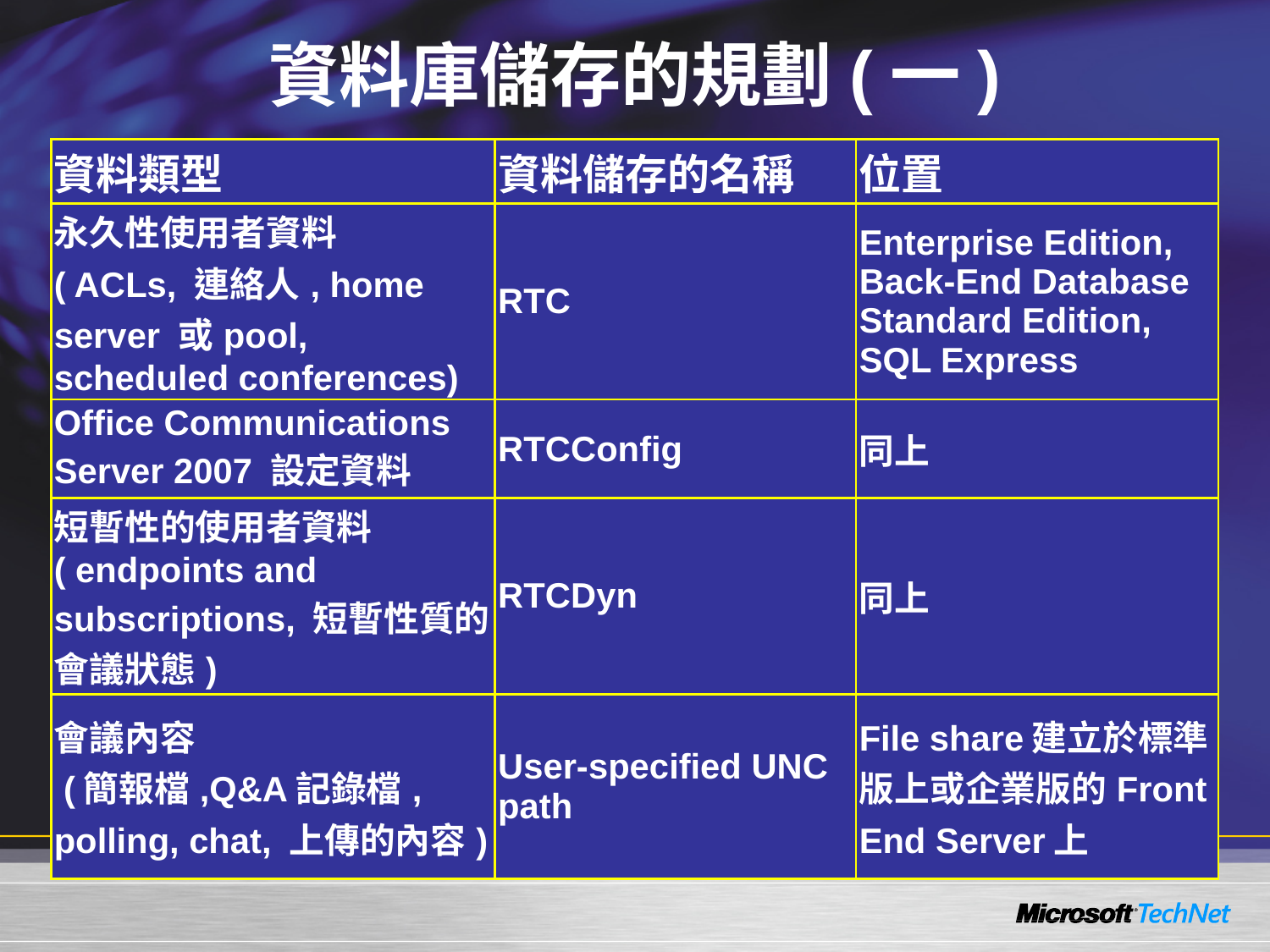

# 資料庫儲存的規劃(一)
| 資料類型 | 資料儲存的名稱 | 位置 |
| --- | --- | --- |
| 永久性使用者資料 ( ACLs, 連絡人, home server 或pool, scheduled conferences) | RTC | Enterprise Edition, Back-End Database Standard Edition, SQL Express |
| Office Communications Server 2007 設定資料 | RTCConfig | 同上 |
| 短暫性的使用者資料 ( endpoints and subscriptions, 短暫性質的會議狀態) | RTCDyn | 同上 |
| 會議內容 (簡報檔,Q&A記錄檔, polling, chat, 上傳的內容) | User-specified UNC path | File share建立於標準版上或企業版的Front End Server上 |